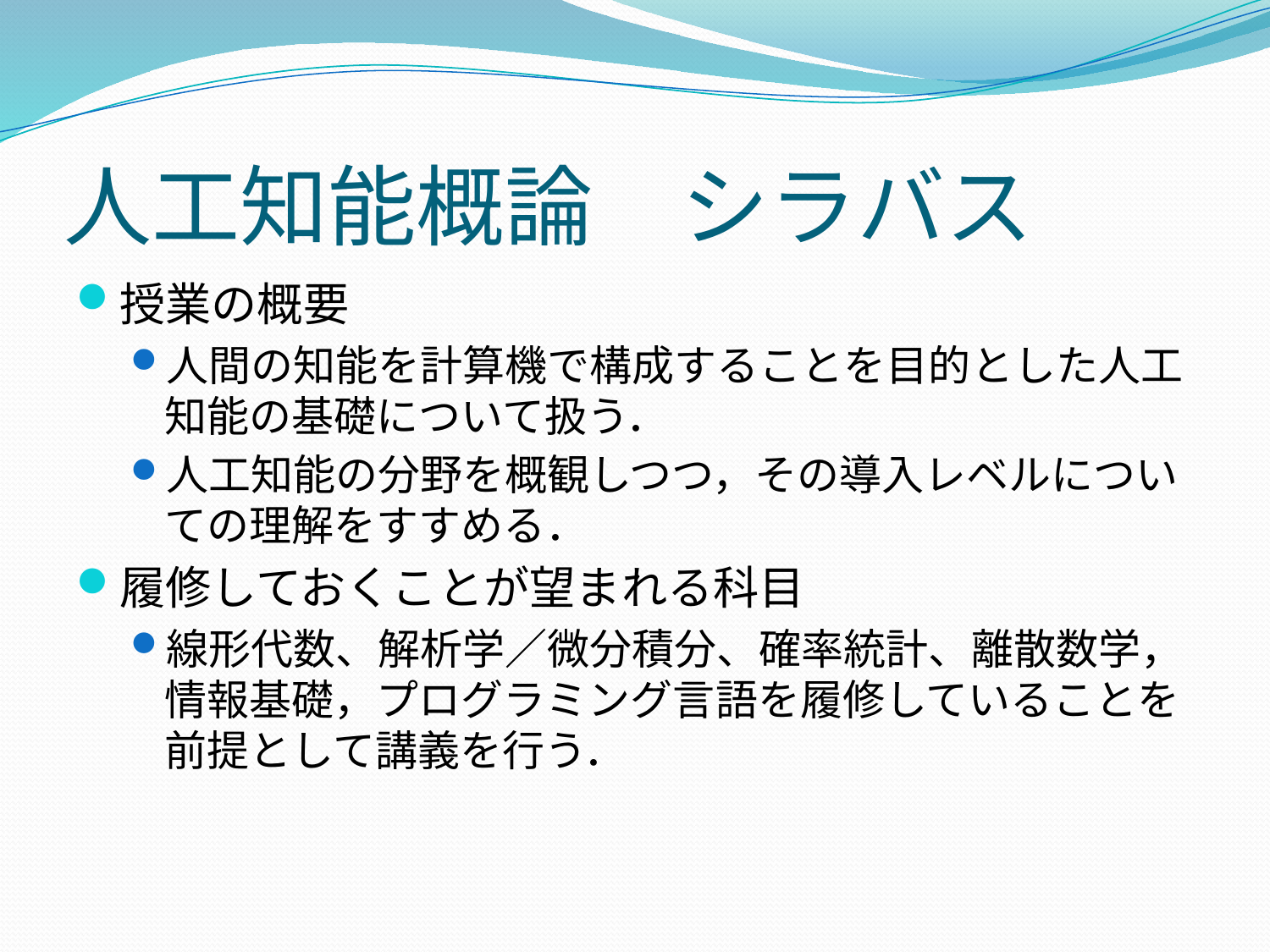

# 人工知能概論　シラバス
授業の概要
人間の知能を計算機で構成することを目的とした人工知能の基礎について扱う．
人工知能の分野を概観しつつ，その導入レベルについての理解をすすめる．
履修しておくことが望まれる科目
線形代数、解析学／微分積分、確率統計、離散数学，情報基礎，プログラミング言語を履修していることを前提として講義を行う．